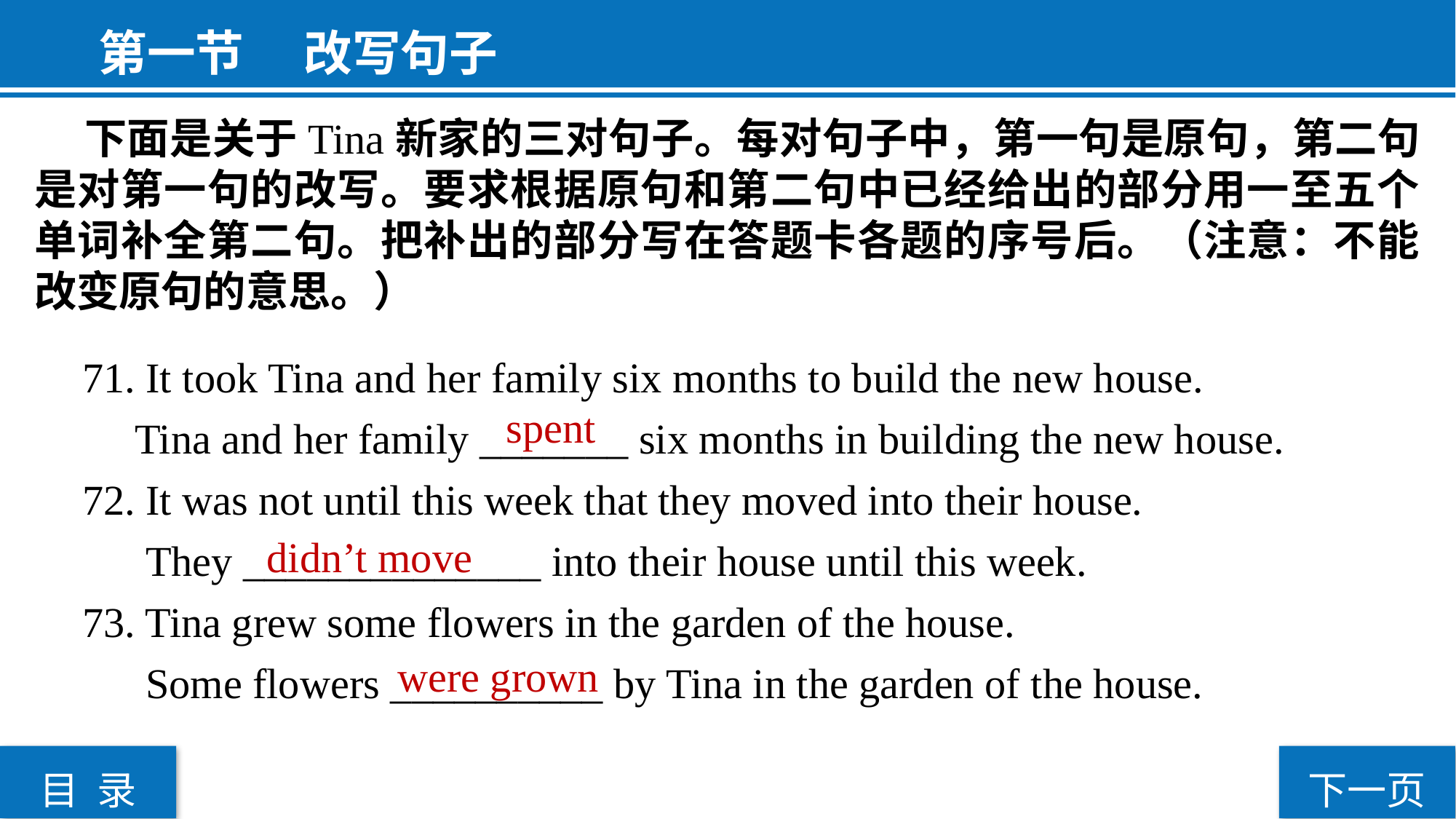

第一节  改写句子
    下面是关于Tina新家的三对句子。每对句子中，第一句是原句，第二句是对第一句的改写。要求根据原句和第二句中已经给出的部分用一至五个单词补全第二句。把补出的部分写在答题卡各题的序号后。（注意：不能改变原句的意思。）
71. It took Tina and her family six months to build the new house.
     Tina and her family _______ six months in building the new house.
72. It was not until this week that they moved into their house.
      They ______________ into their house until this week.
73. Tina grew some flowers in the garden of the house.
      Some flowers __________ by Tina in the garden of the house.
 spent
 didn’t move
 were grown